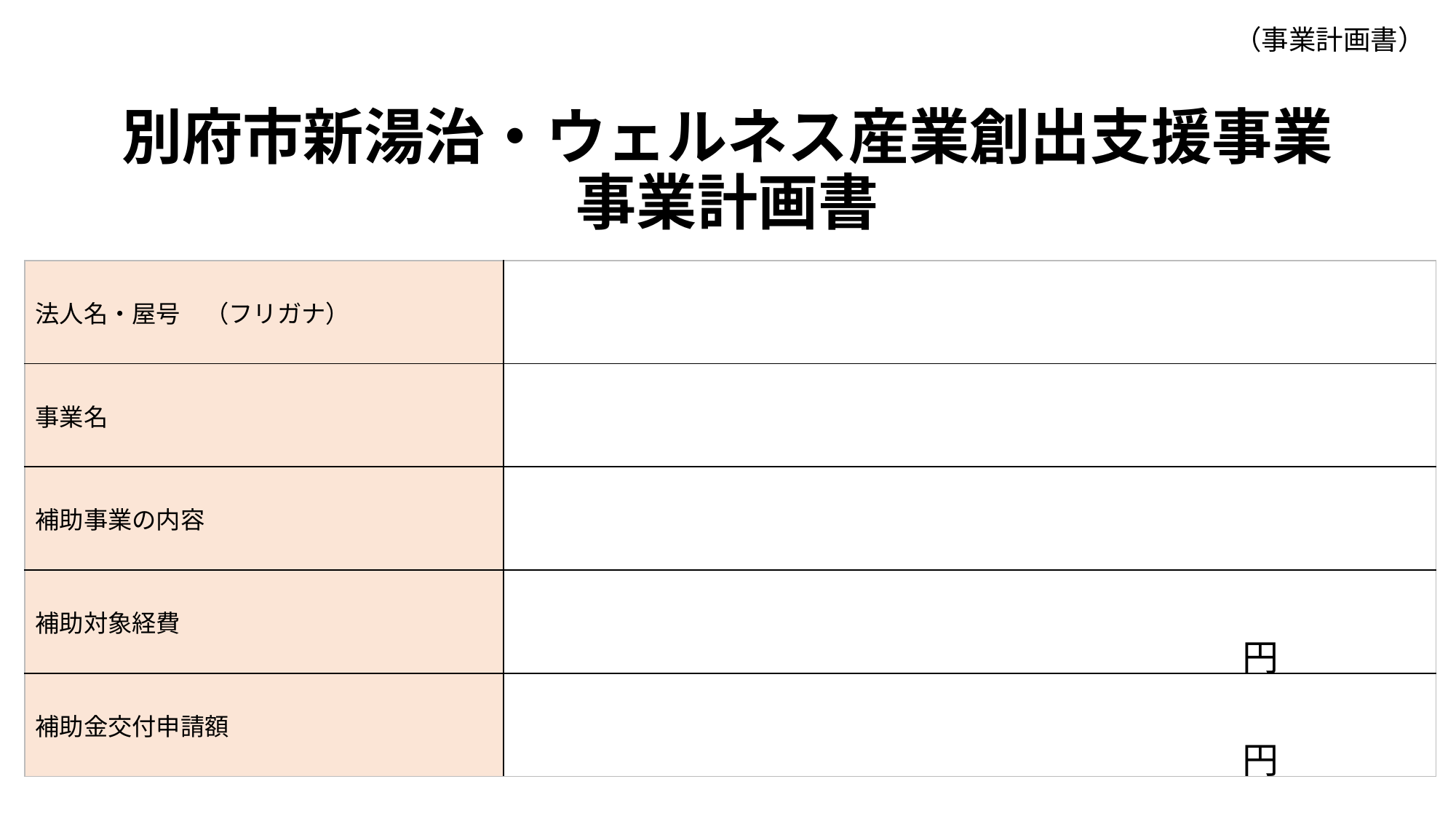

（事業計画書）
# 別府市新湯治・ウェルネス産業創出支援事業 事業計画書
| 法人名・屋号　（フリガナ） |  |
| --- | --- |
| 事業名 |  |
| 補助事業の内容 |  |
| 補助対象経費 | 円 |
| 補助金交付申請額 | 円 |
【記載上の注意】　※本注意書きは削除してください。

・本事業計画書をもとに、審査を行います。様式は適宜、ページ数（最大20ページ程度）、３ページ以降はレイアウト等を変更して構いません。